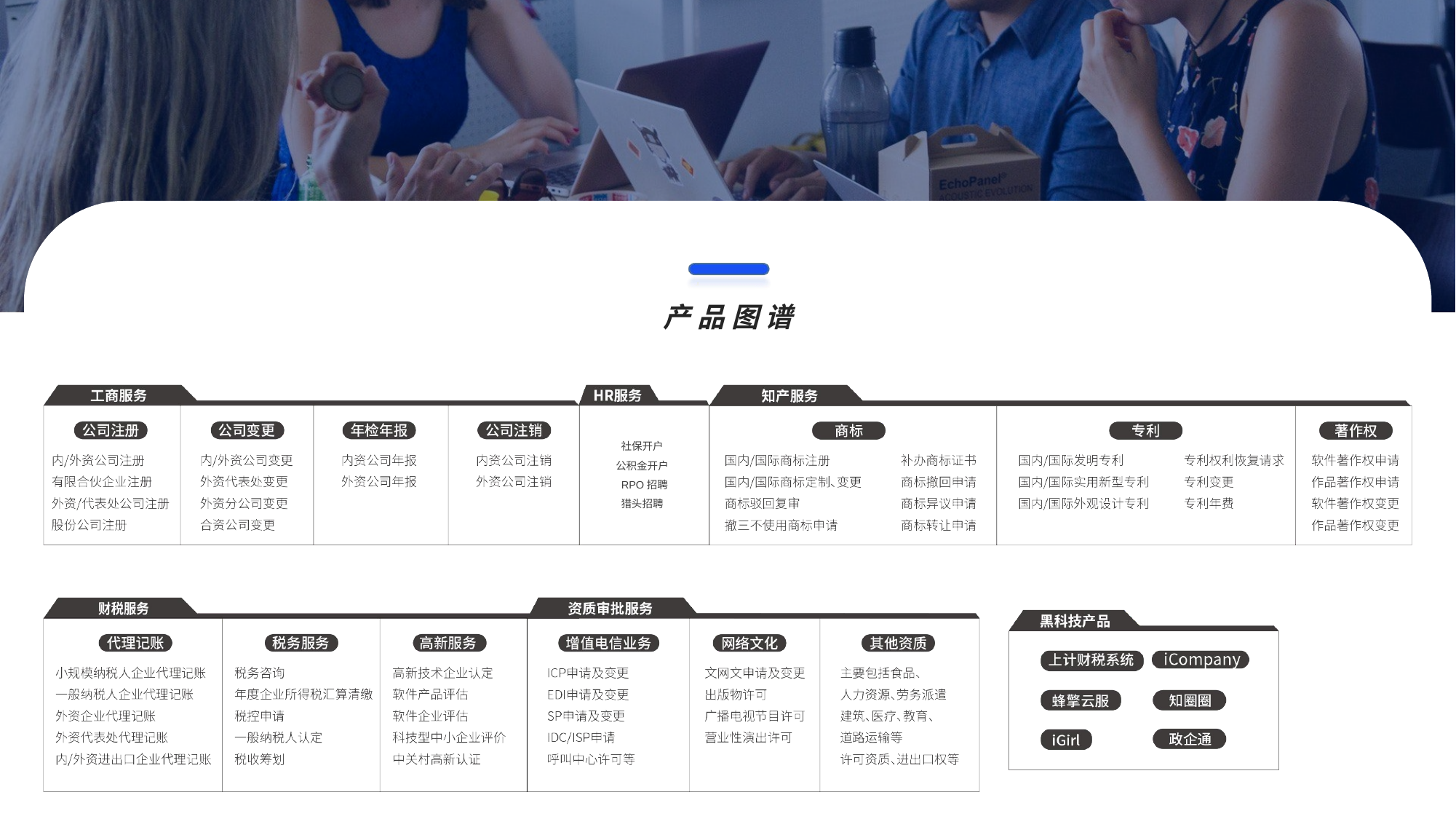

产 品 图 谱

社保开户 公积金开户  RPO招聘 猎头招聘